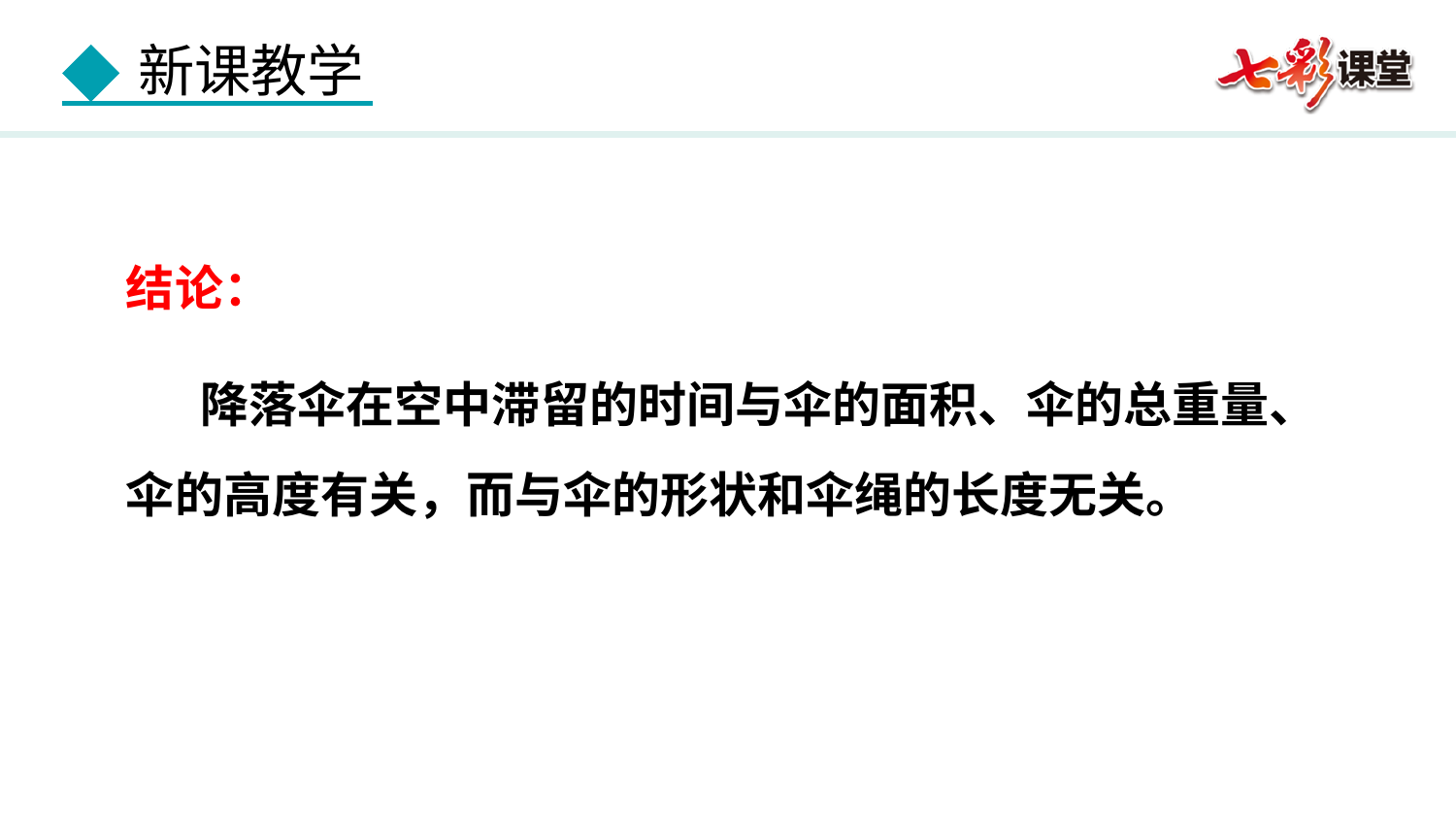

结论：
    降落伞在空中滞留的时间与伞的面积、伞的总重量、伞的高度有关，而与伞的形状和伞绳的长度无关。